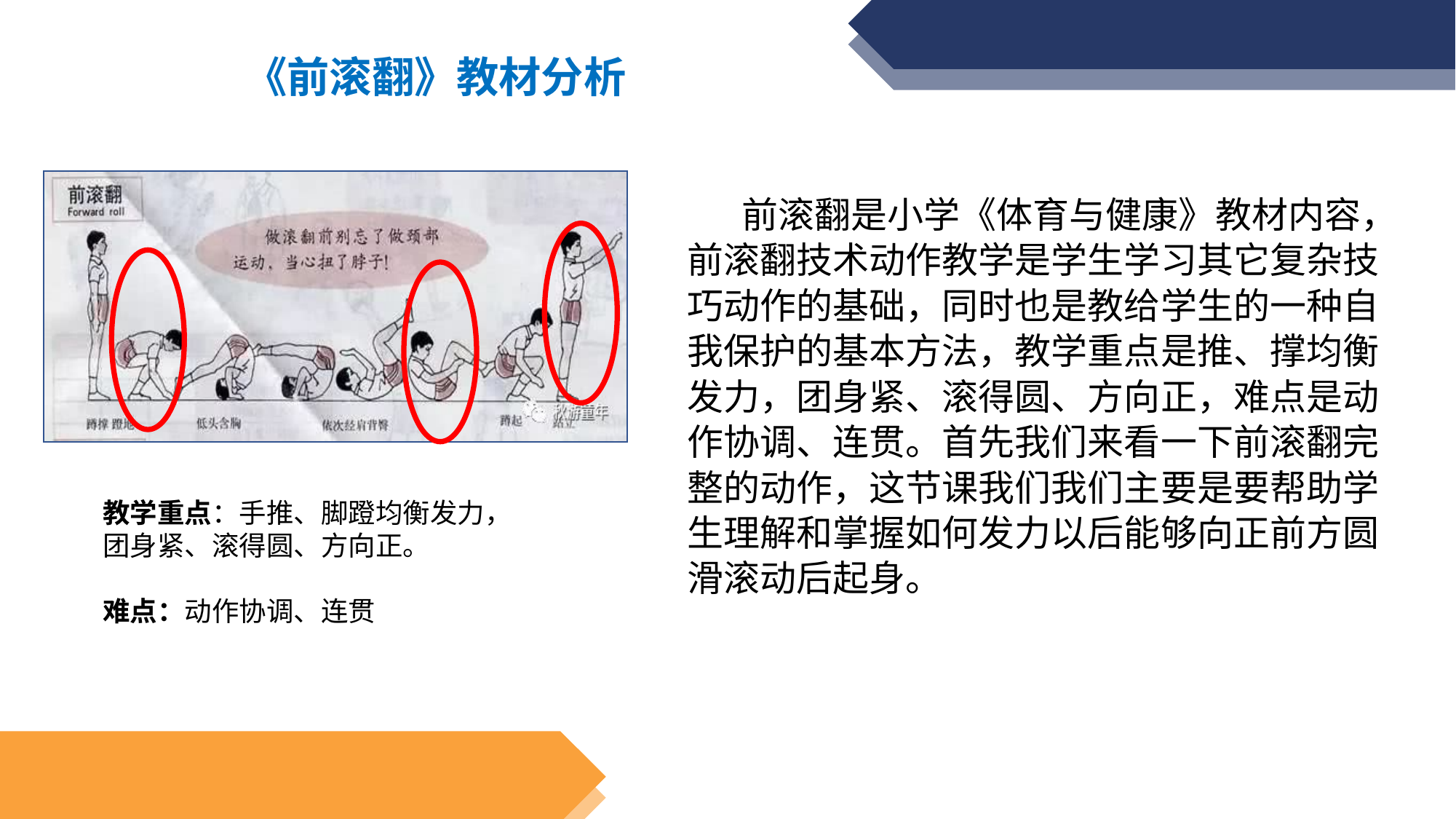

01   《前滚翻》教材分析

前滚翻是小学《体育与健康》教材内容，前滚翻技术动作教学是学生学习其它复杂技巧动作的基础，同时也是教给学生的一种自我保护的基本方法，教学重点是推、撑均衡发力，团身紧、滚得圆、方向正，难点是动作协调、连贯。首先我们来看一下前滚翻完整的动作，这节课我们我们主要是要帮助学生理解和掌握如何发力以后能够向正前方圆滑滚动后起身。

教学重点：手推、脚蹬均衡发力，团身紧、滚得圆、方向正。

难点：动作协调、连贯